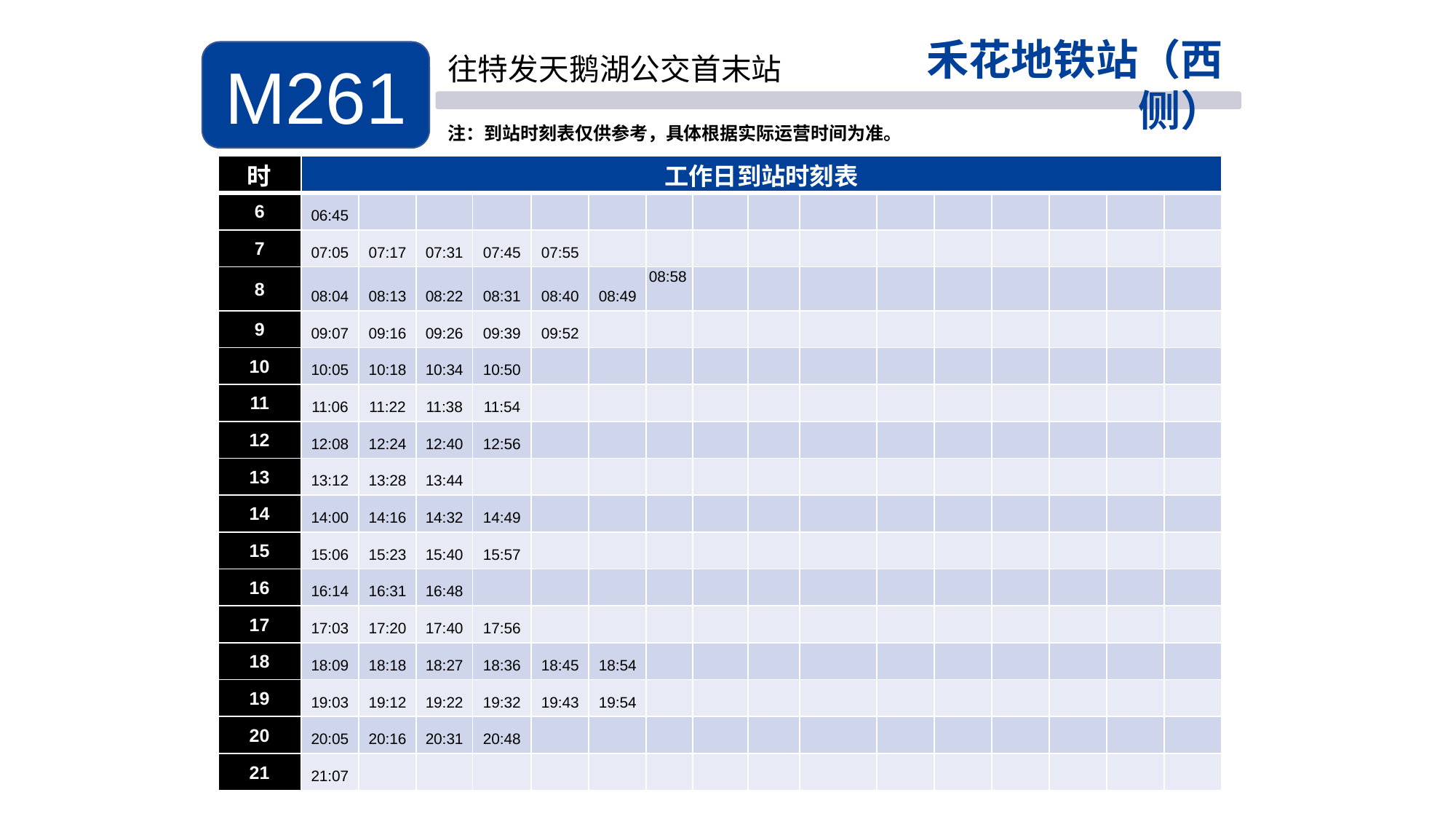

禾花地铁站（西侧）
M261
往特发天鹅湖公交首末站

注：到站时刻表仅供参考，具体根据实际运营时间为准。
| 时 | 工作日到站时刻表 |  |  |  |  |  |  |  |  |  |  |  |  |  |  |  |
| --- | --- | --- | --- | --- | --- | --- | --- | --- | --- | --- | --- | --- | --- | --- | --- | --- |
| 6 | 06:45 |  |  |  |  |  |  |  |  |  |  |  |  |  |  |  |
| 7 | 07:05 | 07:17 | 07:31 | 07:45 | 07:55 |  |  |  |  |  |  |  |  |  |  |  |
| 8 | 08:04 | 08:13 | 08:22 | 08:31 | 08:40 | 08:49 | 08:58 |  |  |  |  |  |  |  |  |  |
| 9 | 09:07 | 09:16 | 09:26 | 09:39 | 09:52 |  |  |  |  |  |  |  |  |  |  |  |
| 10 | 10:05 | 10:18 | 10:34 | 10:50 |  |  |  |  |  |  |  |  |  |  |  |  |
| 11 | 11:06 | 11:22 | 11:38 | 11:54 |  |  |  |  |  |  |  |  |  |  |  |  |
| 12 | 12:08 | 12:24 | 12:40 | 12:56 |  |  |  |  |  |  |  |  |  |  |  |  |
| 13 | 13:12 | 13:28 | 13:44 |  |  |  |  |  |  |  |  |  |  |  |  |  |
| 14 | 14:00 | 14:16 | 14:32 | 14:49 |  |  |  |  |  |  |  |  |  |  |  |  |
| 15 | 15:06 | 15:23 | 15:40 | 15:57 |  |  |  |  |  |  |  |  |  |  |  |  |
| 16 | 16:14 | 16:31 | 16:48 |  |  |  |  |  |  |  |  |  |  |  |  |  |
| 17 | 17:03 | 17:20 | 17:40 | 17:56 |  |  |  |  |  |  |  |  |  |  |  |  |
| 18 | 18:09 | 18:18 | 18:27 | 18:36 | 18:45 | 18:54 |  |  |  |  |  |  |  |  |  |  |
| 19 | 19:03 | 19:12 | 19:22 | 19:32 | 19:43 | 19:54 |  |  |  |  |  |  |  |  |  |  |
| 20 | 20:05 | 20:16 | 20:31 | 20:48 |  |  |  |  |  |  |  |  |  |  |  |  |
| 21 | 21:07 |  |  |  |  |  |  |  |  |  |  |  |  |  |  |  |